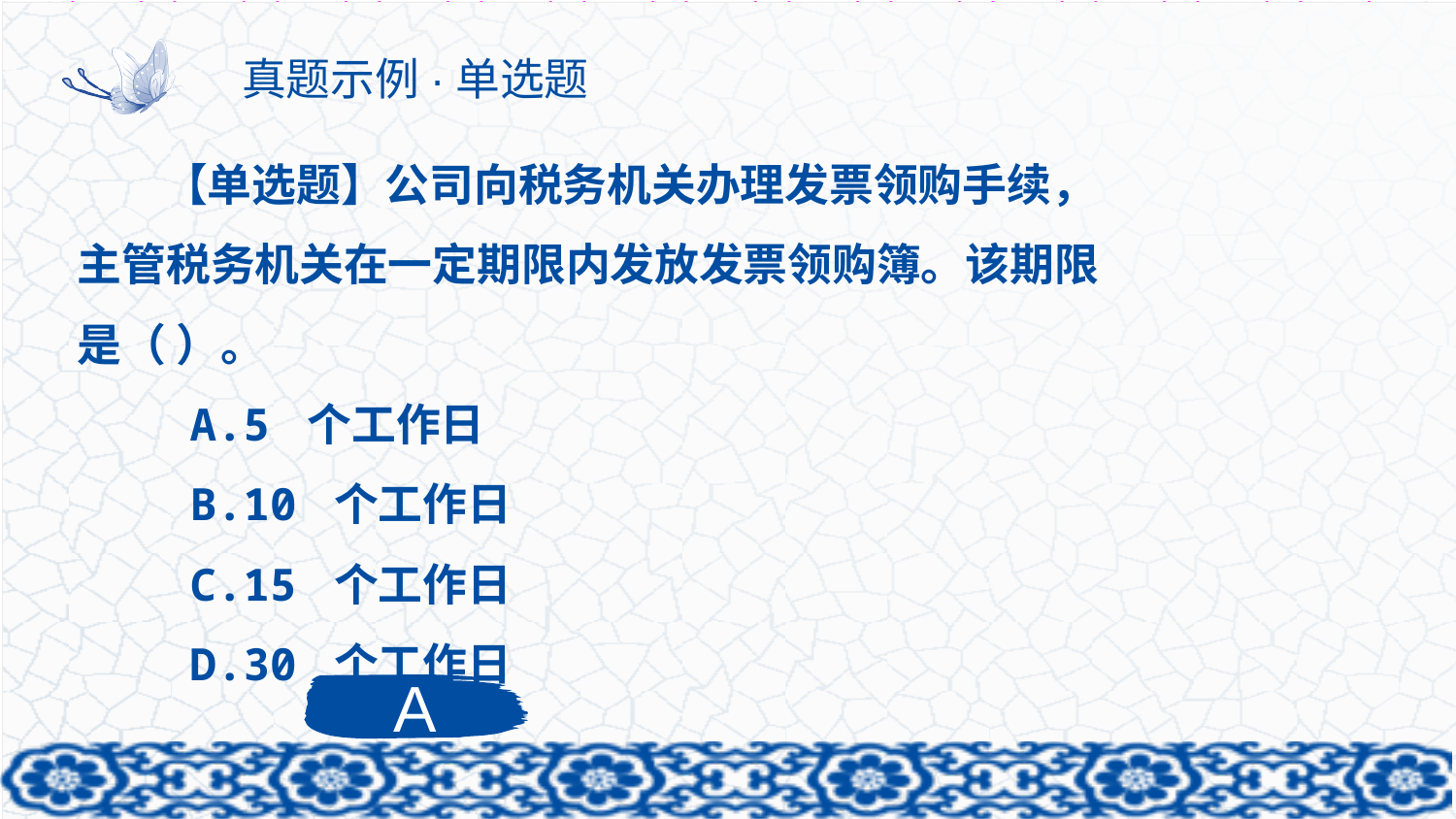

# 真题示例·单选题
【单选题】公司向税务机关办理发票领购手续，主管税务机关在一定期限内发放发票领购簿。该期限是（ ）。
 A.5 个工作日
 B.10 个工作日
 C.15 个工作日
 D.30 个工作日

A